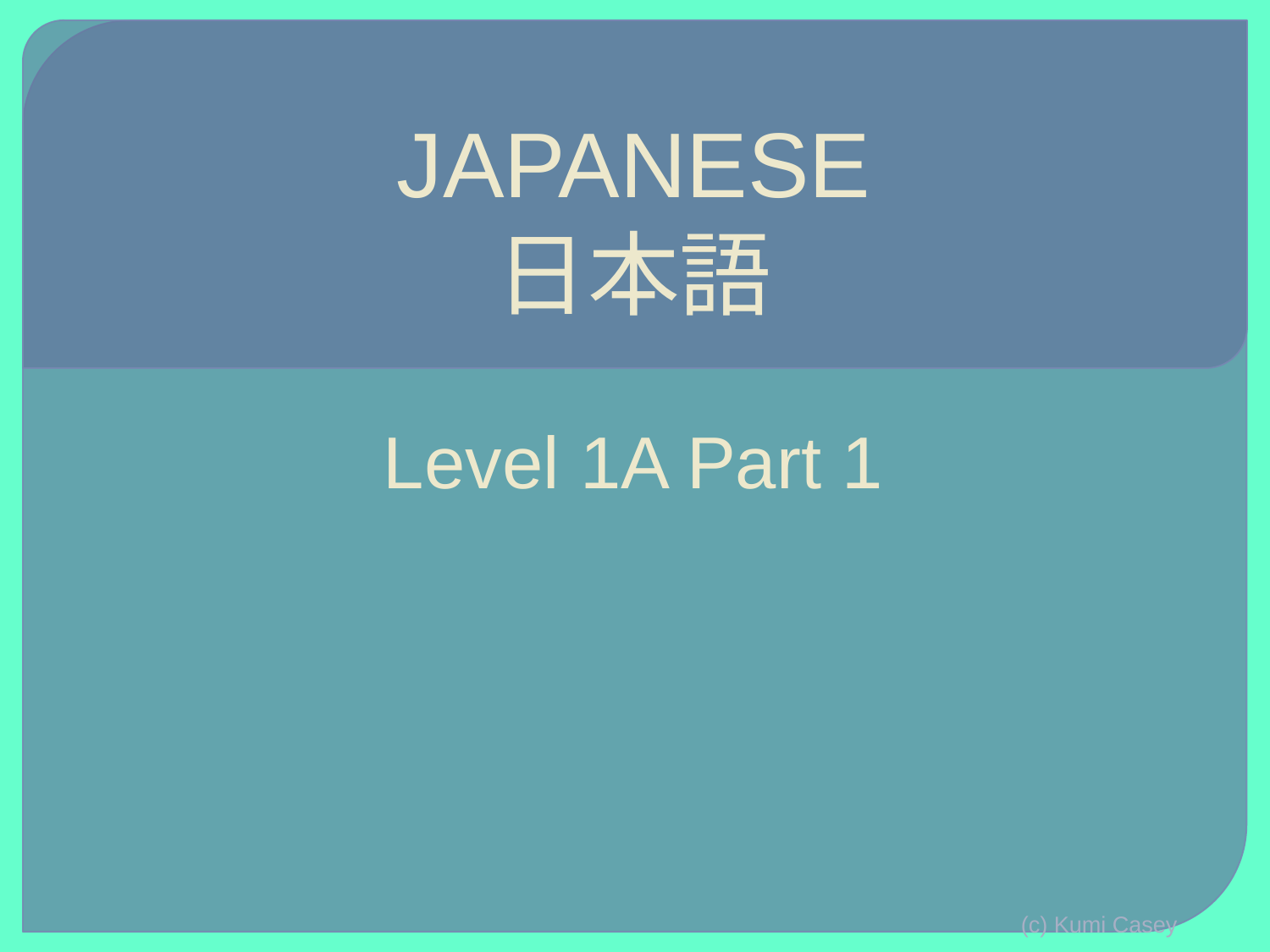

# JAPANESE 日本語 Level 1A Part 1
(c) Kumi Casey